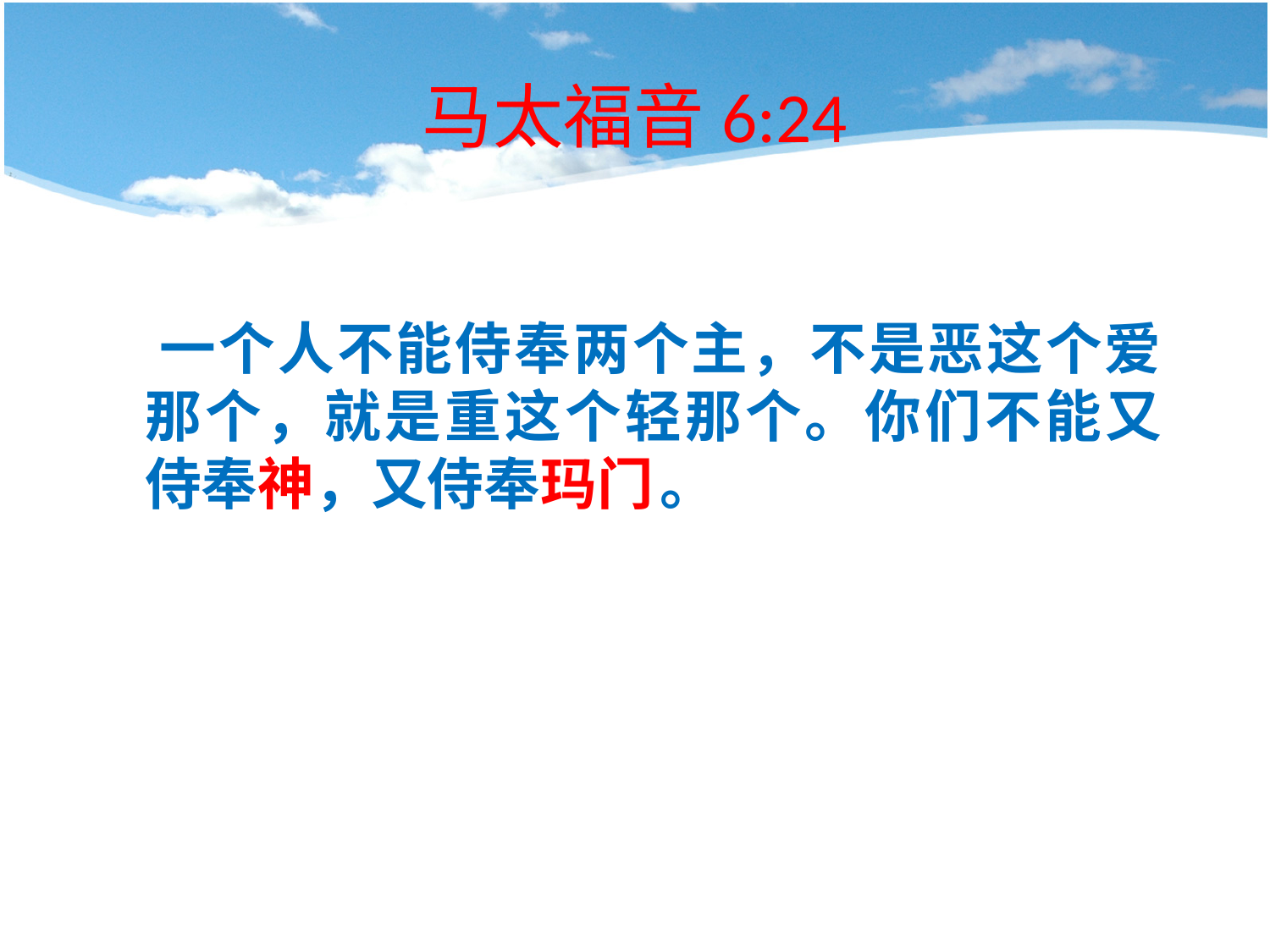

# 马太福音6:24
   一个人不能侍奉两个主，不是恶这个爱那个，就是重这个轻那个。你们不能又侍奉神，又侍奉玛门 。